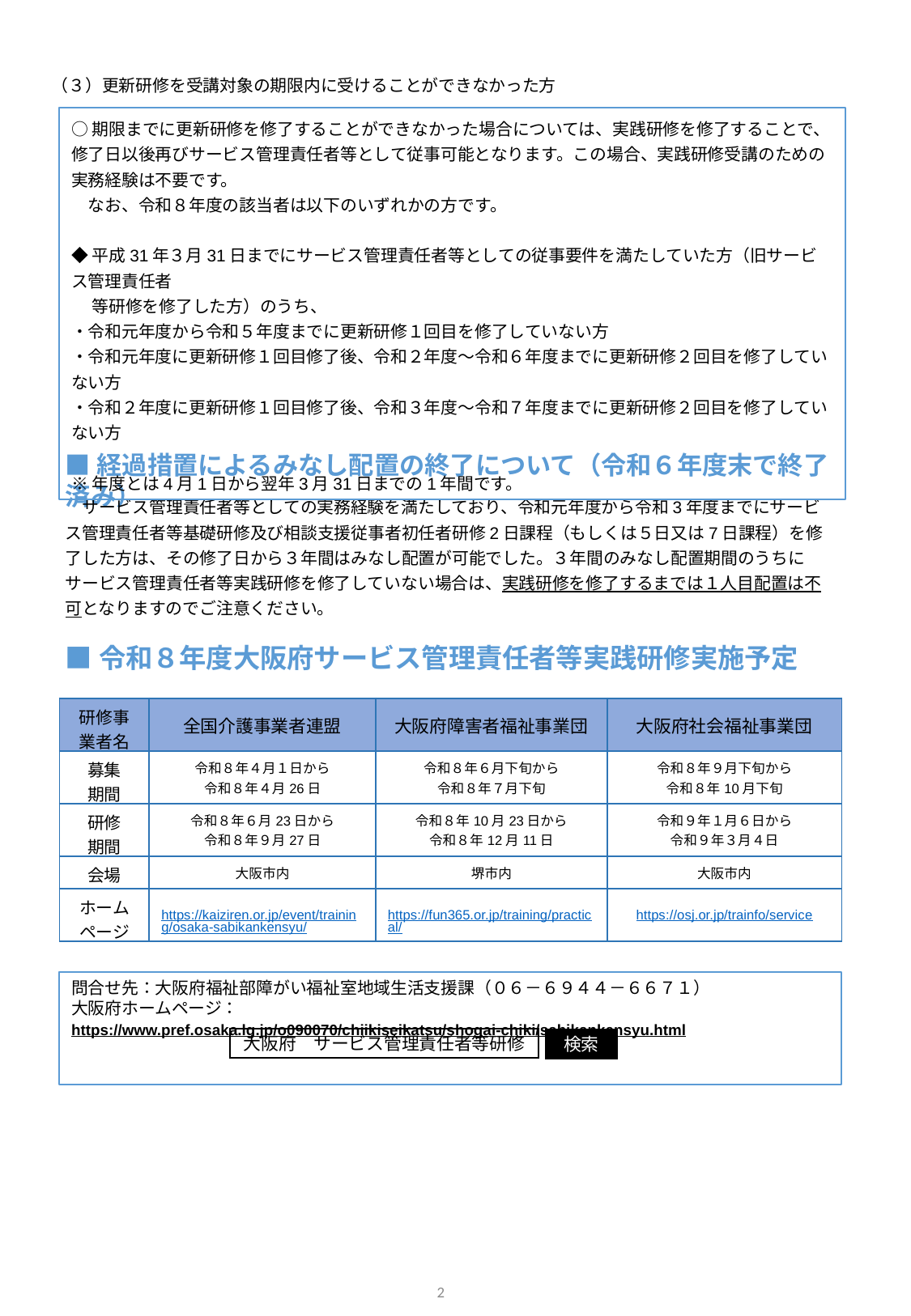

（３）更新研修を受講対象の期限内に受けることができなかった方
○期限までに更新研修を修了することができなかった場合については、実践研修を修了することで、修了日以後再びサービス管理責任者等として従事可能となります。この場合、実践研修受講のための実務経験は不要です。
　なお、令和８年度の該当者は以下のいずれかの方です。

◆平成31年３月31日までにサービス管理責任者等としての従事要件を満たしていた方（旧サービス管理責任者
　 等研修を修了した方）のうち、
・令和元年度から令和５年度までに更新研修１回目を修了していない方
・令和元年度に更新研修１回目修了後、令和２年度～令和６年度までに更新研修２回目を修了していない方
・令和２年度に更新研修１回目修了後、令和３年度～令和７年度までに更新研修２回目を修了していない方

※年度とは4月1日から翌年3月31日までの1年間です。
■経過措置によるみなし配置の終了について（令和６年度末で終了済み）
　サービス管理責任者等としての実務経験を満たしており、令和元年度から令和3年度までにサービス管理責任者等基礎研修及び相談支援従事者初任者研修2日課程（もしくは５日又は7日課程）を修了した方は、その修了日から３年間はみなし配置が可能でした。３年間のみなし配置期間のうちにサービス管理責任者等実践研修を修了していない場合は、実践研修を修了するまでは１人目配置は不可となりますのでご注意ください。
■令和８年度大阪府サービス管理責任者等実践研修実施予定
| 研修事業者名 | 全国介護事業者連盟 | 大阪府障害者福祉事業団 | 大阪府社会福祉事業団 |
| --- | --- | --- | --- |
| 募集 期間 | 令和８年４月１日から 令和８年４月26日 | 令和８年６月下旬から 令和８年７月下旬 | 令和８年９月下旬から 令和８年10月下旬 |
| 研修 期間 | 令和８年６月23日から 令和８年９月27日 | 令和８年10月23日から 令和８年12月11日 | 令和９年１月６日から 令和９年３月４日 |
| 会場 | 大阪市内 | 堺市内 | 大阪市内 |
| ホームページ | https://kaiziren.or.jp/event/training/osaka-sabikankensyu/ | https://fun365.or.jp/training/practical/ | https://osj.or.jp/trainfo/service |
問合せ先：大阪府福祉部障がい福祉室地域生活支援課（０６－６９４４－６６７１）
大阪府ホームページ：https://www.pref.osaka.lg.jp/o090070/chiikiseikatsu/shogai-chiki/sabikankensyu.html

大阪府　サービス管理責任者等研修
検索
2